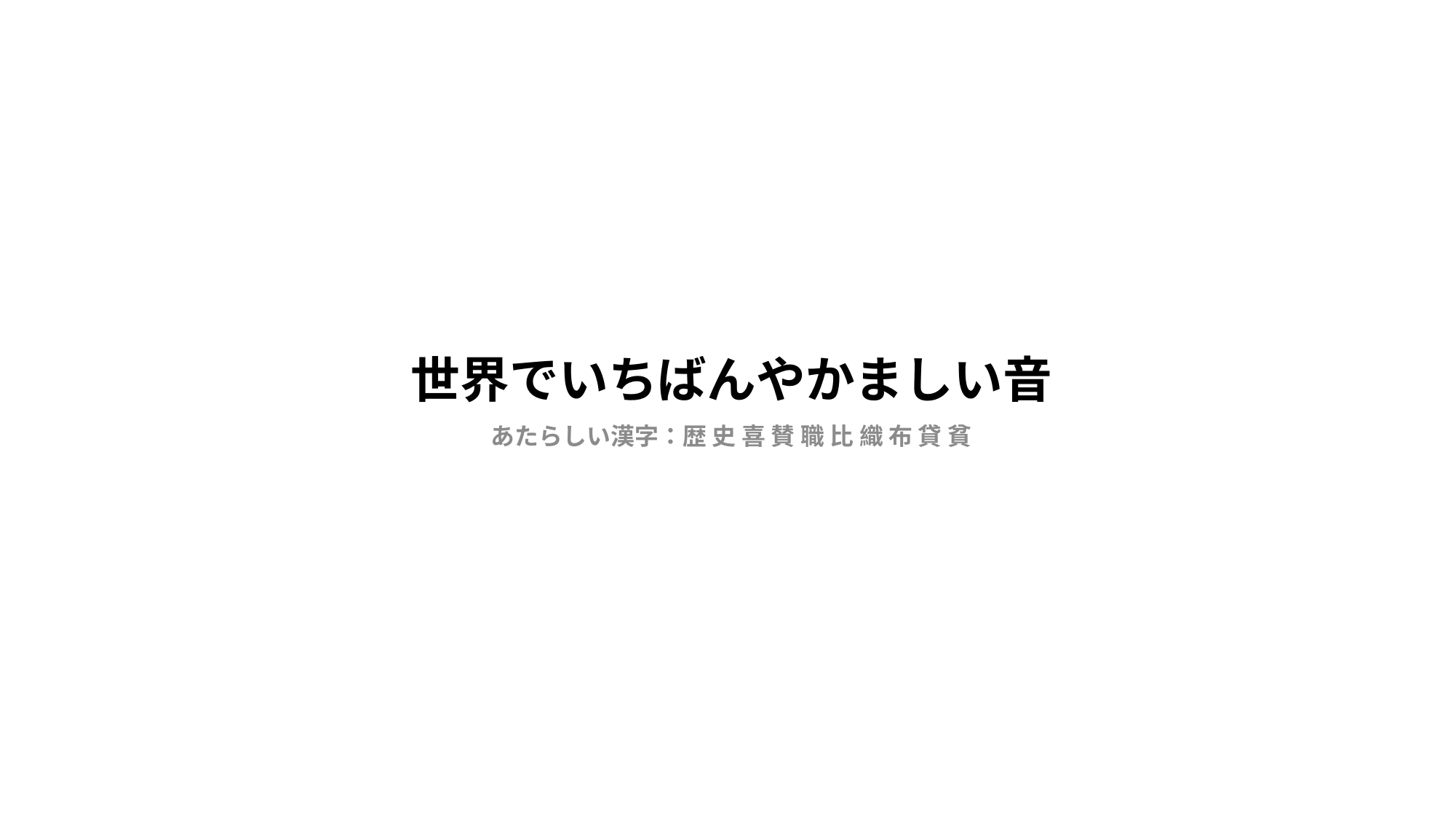

# 世界でいちばんやかましい音
あたらしい漢字：歴 史 喜 賛 職 比 織 布 貸 貧